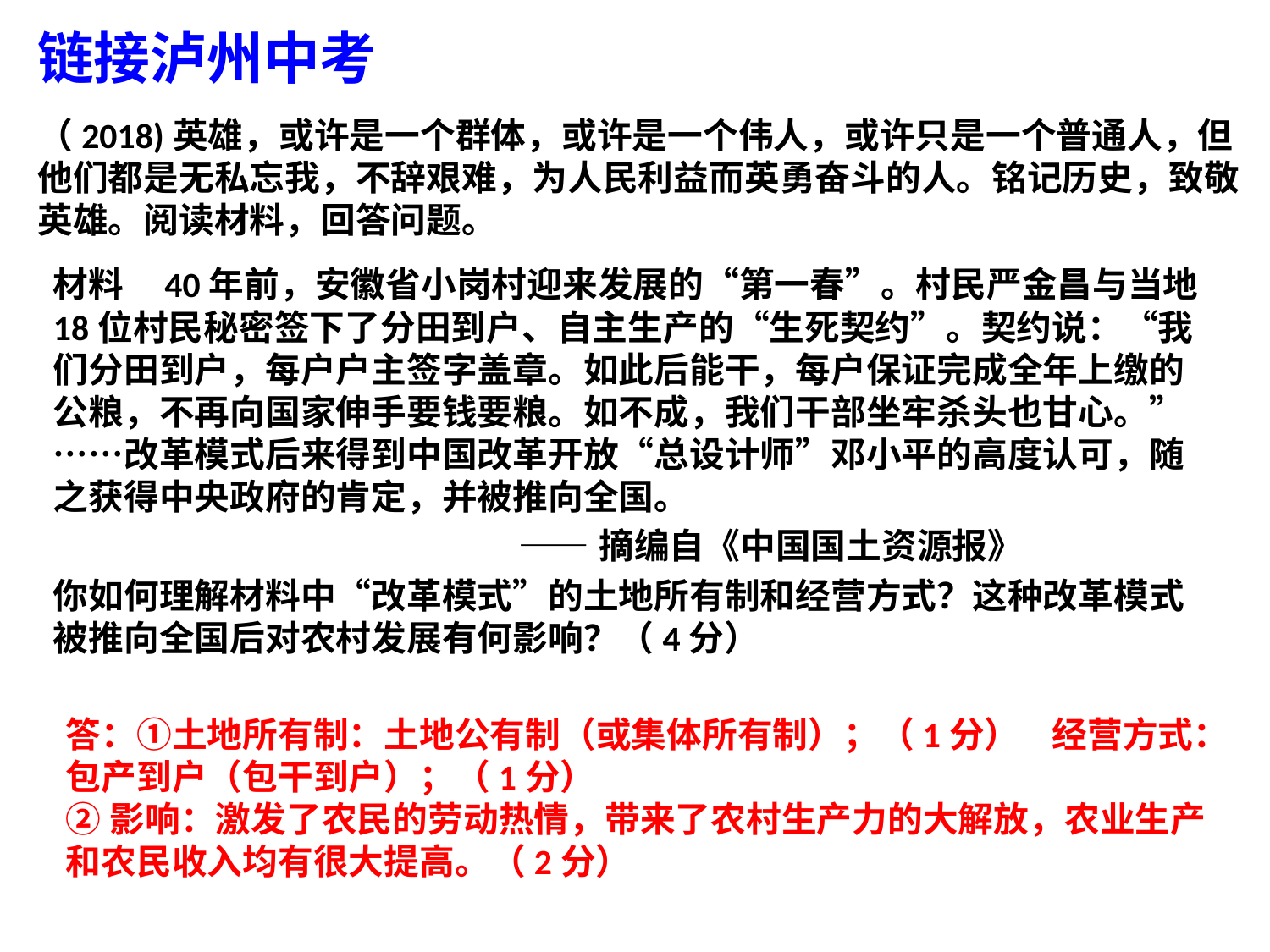

链接泸州中考
# （2018)英雄，或许是一个群体，或许是一个伟人，或许只是一个普通人，但他们都是无私忘我，不辞艰难，为人民利益而英勇奋斗的人。铭记历史，致敬英雄。阅读材料，回答问题。
材料    40年前，安徽省小岗村迎来发展的“第一春”。村民严金昌与当地18位村民秘密签下了分田到户、自主生产的“生死契约”。契约说：“我们分田到户，每户户主签字盖章。如此后能干，每户保证完成全年上缴的公粮，不再向国家伸手要钱要粮。如不成，我们干部坐牢杀头也甘心。”……改革模式后来得到中国改革开放“总设计师”邓小平的高度认可，随之获得中央政府的肯定，并被推向全国。
                                                          ——摘编自《中国国土资源报》
你如何理解材料中“改革模式”的土地所有制和经营方式？这种改革模式被推向全国后对农村发展有何影响？（4分）
答：①土地所有制：土地公有制（或集体所有制）；（1分）    经营方式：包产到户（包干到户）；（1分）
②影响：激发了农民的劳动热情，带来了农村生产力的大解放，农业生产和农民收入均有很大提高。（2分）